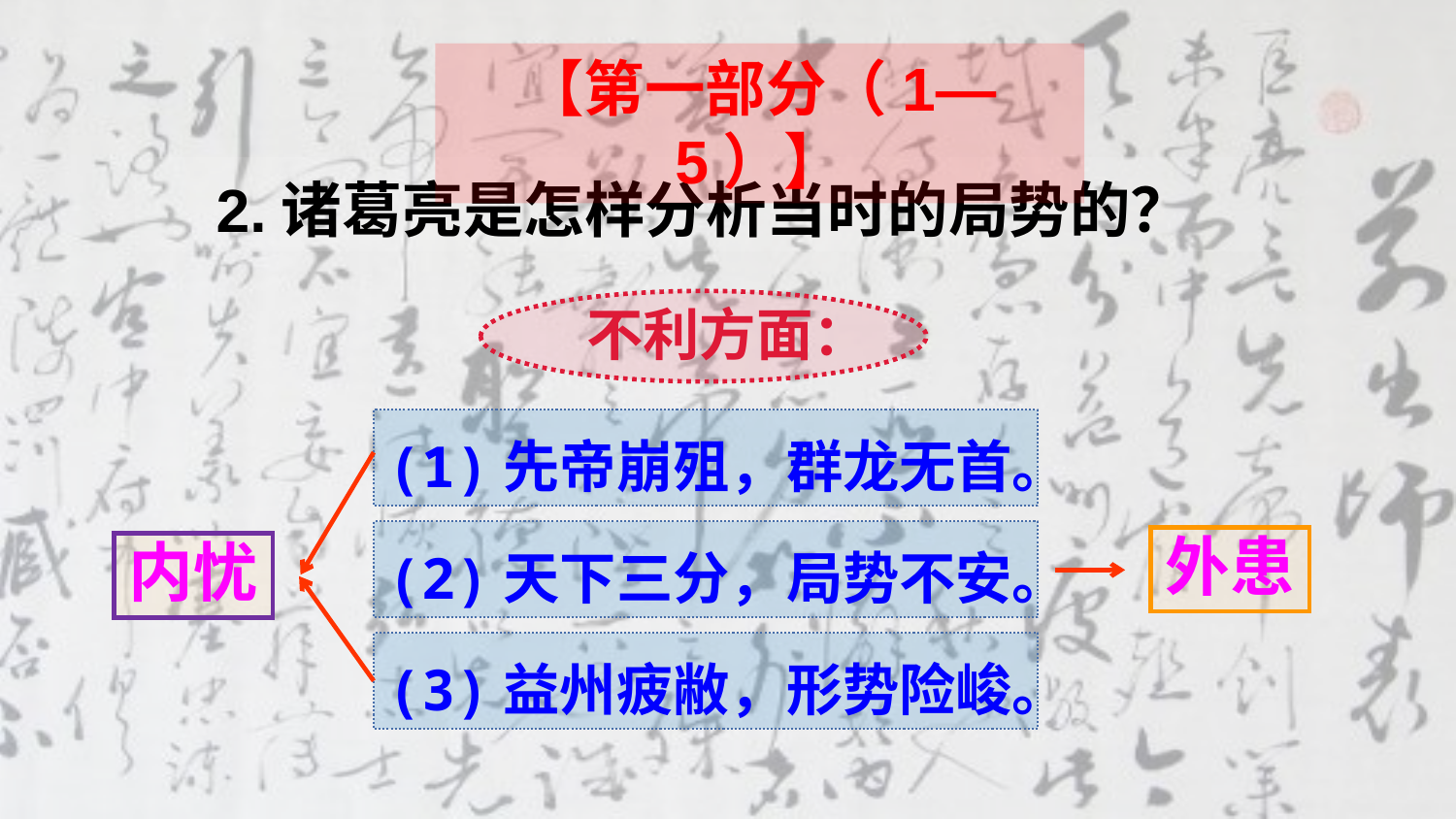

【第一部分（1—5）】
    2.诸葛亮是怎样分析当时的局势的？
不利方面：

(1)先帝崩殂，群龙无首。
(2)天下三分，局势不安。
外患
内忧
(3)益州疲敝，形势险峻。